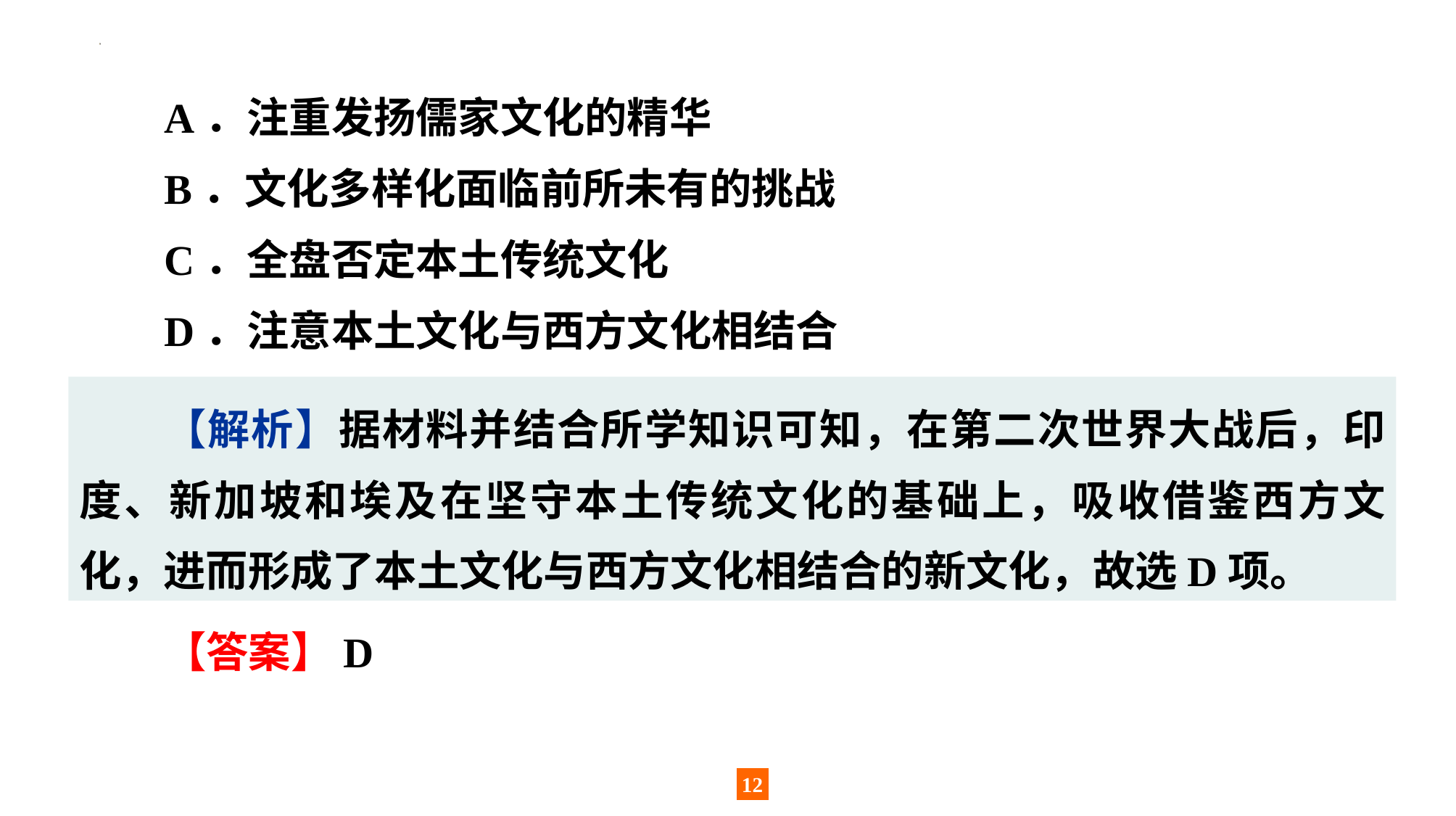

A．注重发扬儒家文化的精华
B．文化多样化面临前所未有的挑战
C．全盘否定本土传统文化
D．注意本土文化与西方文化相结合
【解析】据材料并结合所学知识可知，在第二次世界大战后，印度、新加坡和埃及在坚守本土传统文化的基础上，吸收借鉴西方文化，进而形成了本土文化与西方文化相结合的新文化，故选D项。
【答案】D
12